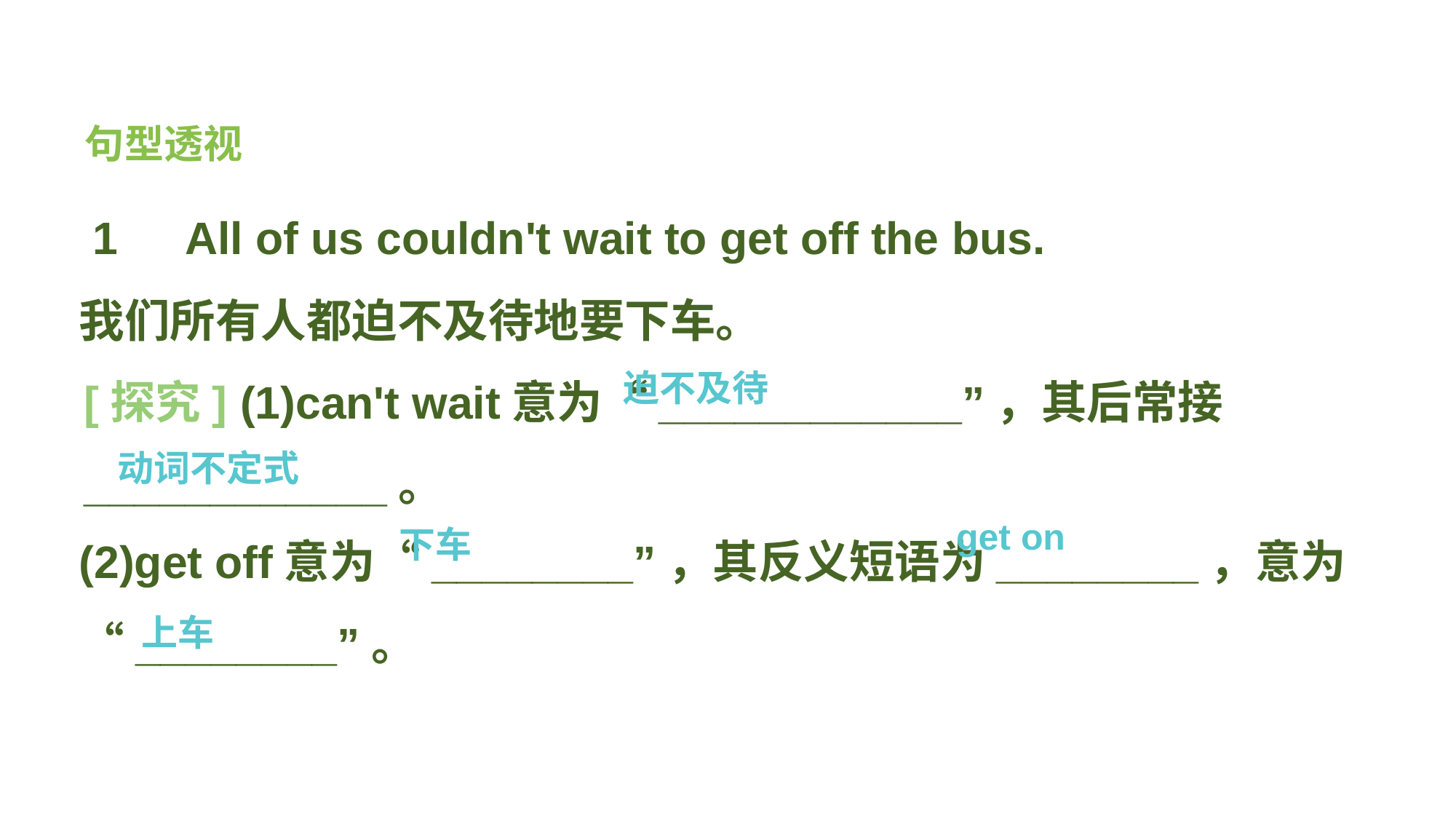

句型透视
 1　All of us couldn't wait to get off the bus.
我们所有人都迫不及待地要下车。

[探究] (1)can't wait意为“____________”，其后常接____________。
迫不及待
动词不定式
(2)get off意为“________”，其反义短语为________，意为“________”。
get on
下车
上车